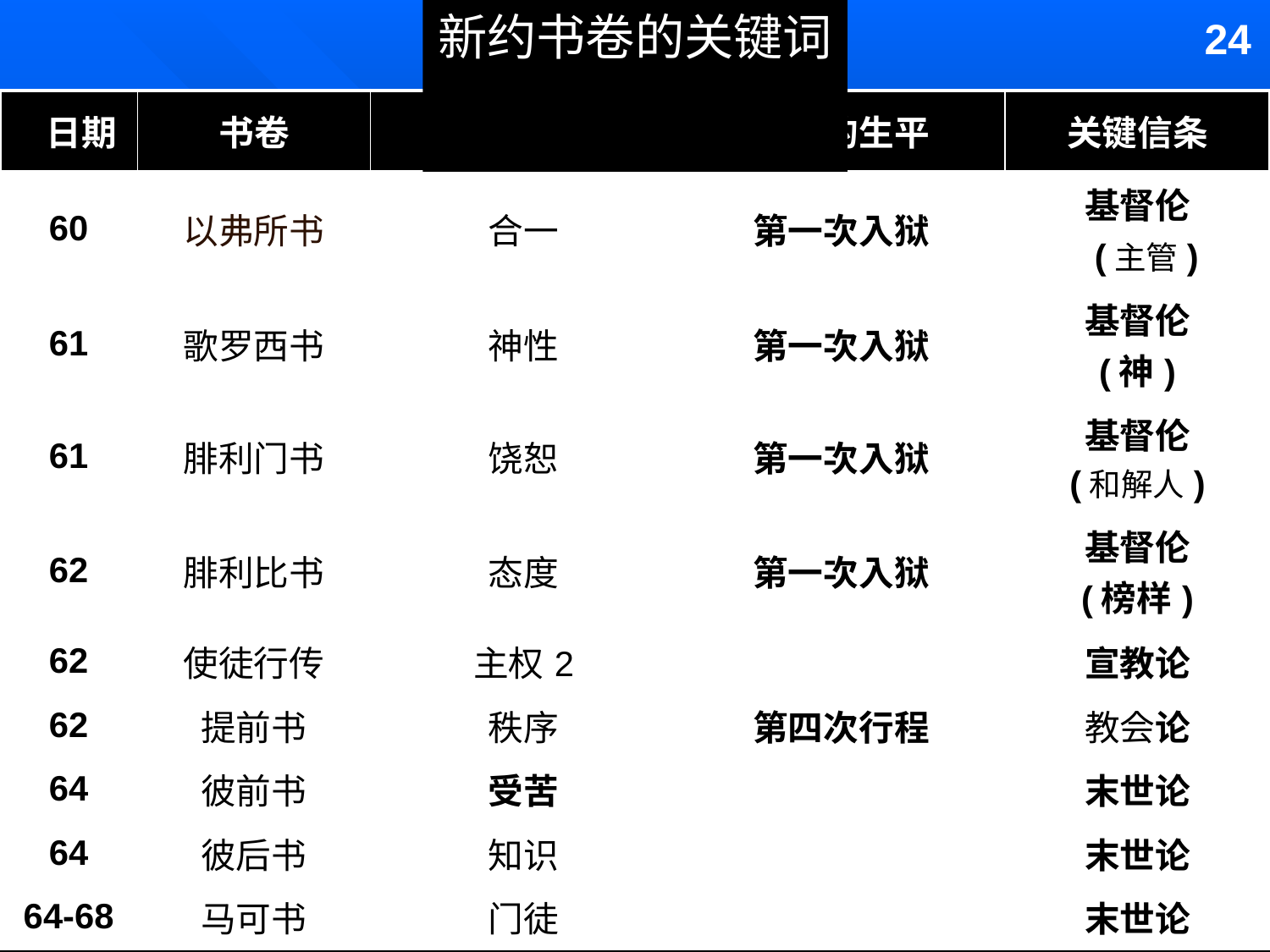

新约书卷的关键词
24
| 日期 | 书卷 | 关键词 | 保罗的生平 | 关键信条 |
| --- | --- | --- | --- | --- |
| 60 | 以弗所书 | 合一 | 第一次入狱 | 基督伦 (主管) |
| 61 | 歌罗西书 | 神性 | 第一次入狱 | 基督伦 (神) |
| 61 | 腓利门书 | 饶恕 | 第一次入狱 | 基督伦 (和解人) |
| 62 | 腓利比书 | 态度 | 第一次入狱 | 基督伦 (榜样) |
| 62 | 使徒行传 | 主权2 |  | 宣教论 |
| 62 | 提前书 | 秩序 | 第四次行程 | 教会论 |
| 64 | 彼前书 | 受苦 |  | 末世论 |
| 64 | 彼后书 | 知识 |  | 末世论 |
| 64-68 | 马可书 | 门徒 |  | 末世论 |